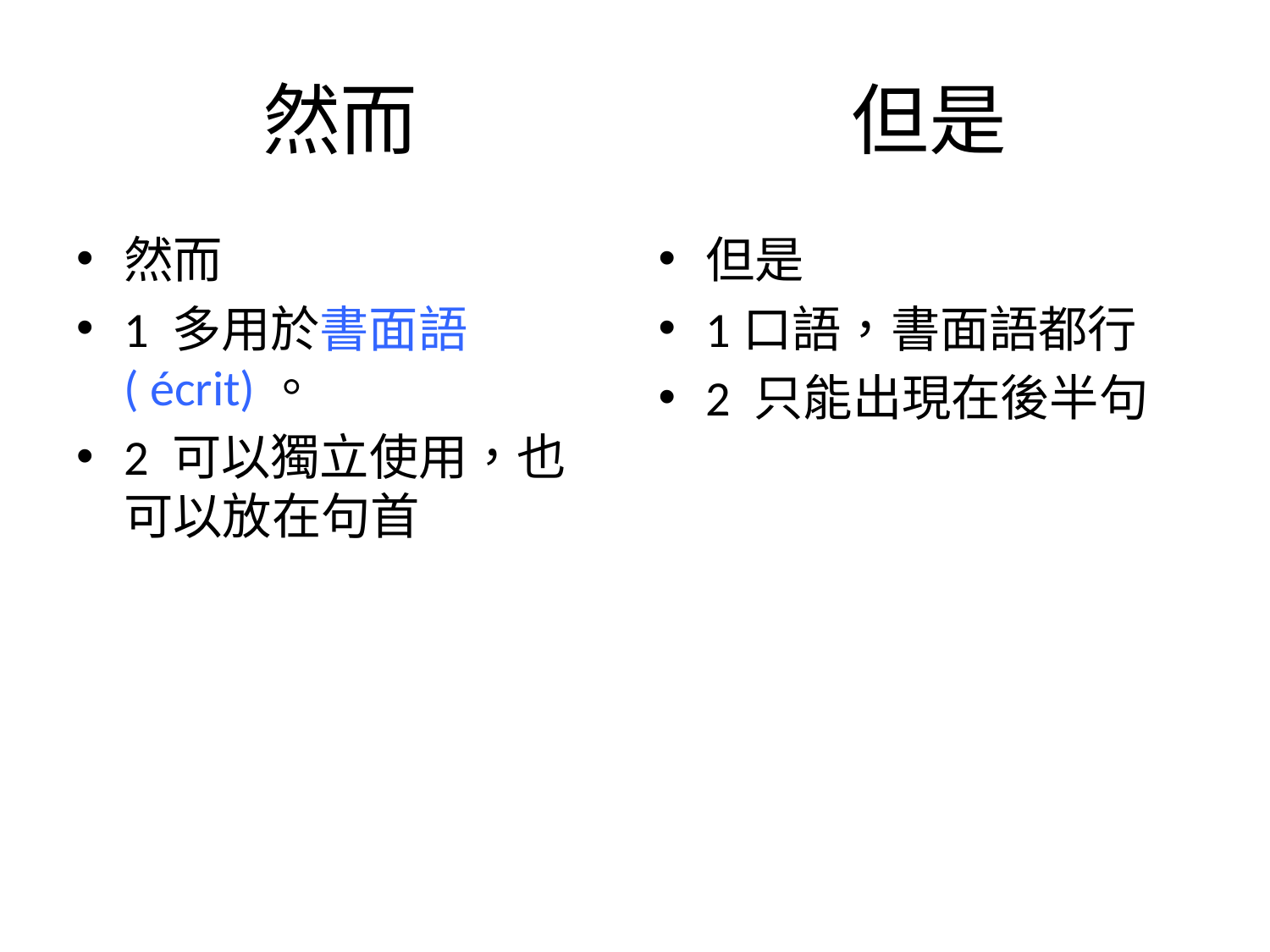

# 然而                         但是
然而
1 多用於書面語( écrit)。
2 可以獨立使用，也可以放在句首

但是
1口語，書面語都行
2 只能出現在後半句